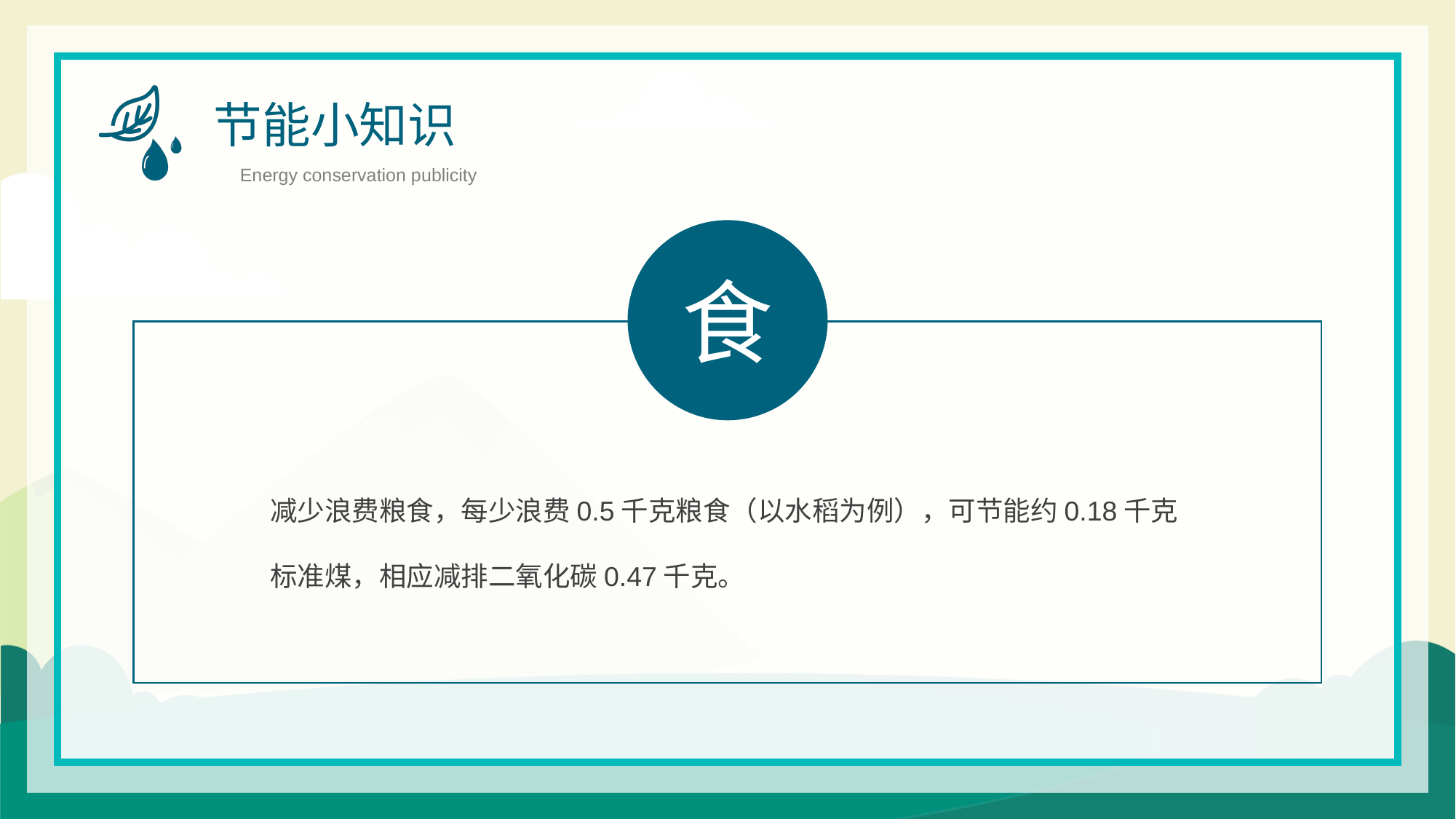

节能小知识
Energy conservation publicity
食

减少浪费粮食，每少浪费0.5千克粮食（以水稻为例），可节能约0.18千克标准煤，相应减排二氧化碳0.47千克。